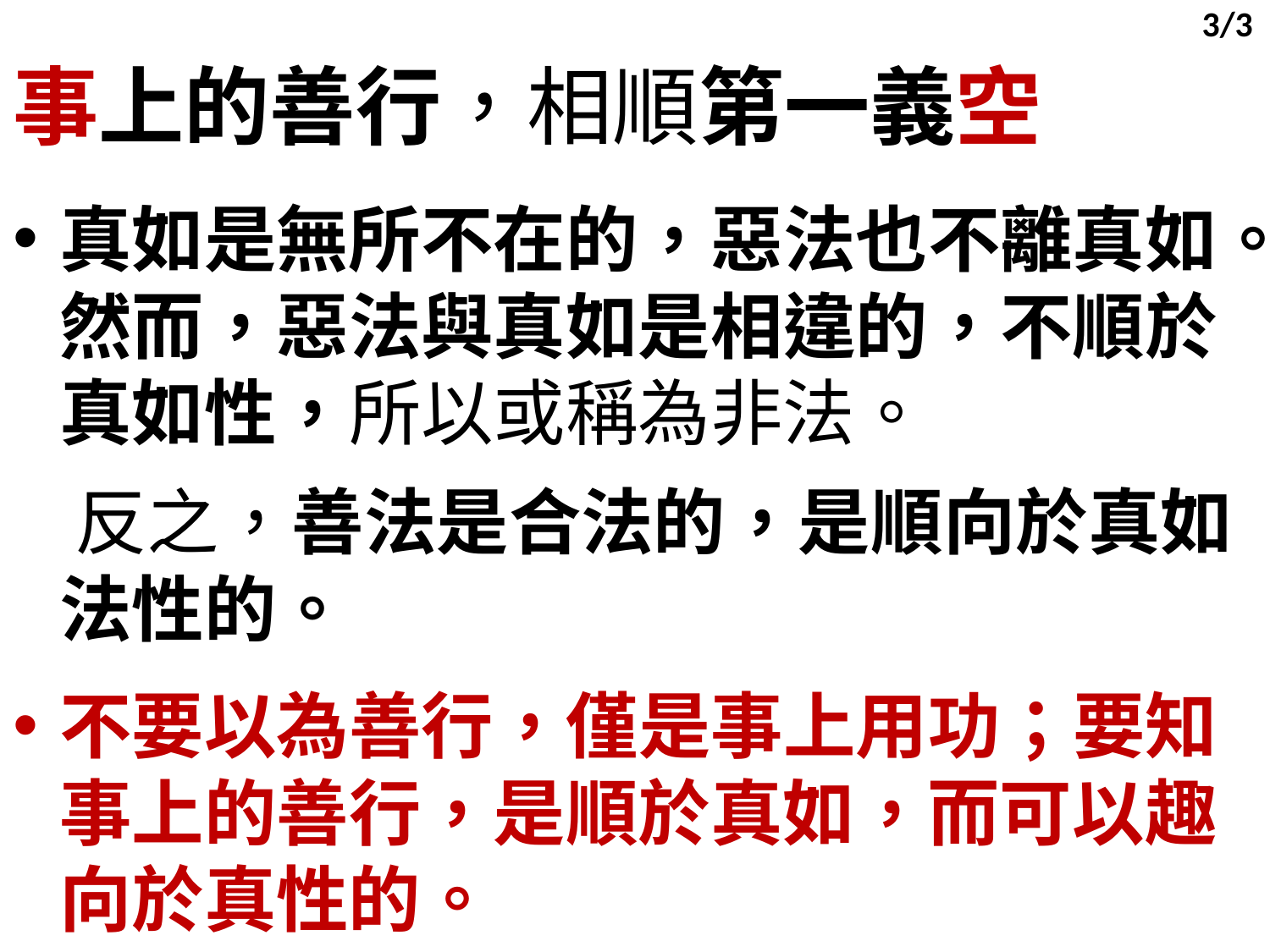

3/3
事上的善行，相順第一義空
真如是無所不在的，惡法也不離真如。然而，惡法與真如是相違的，不順於真如性，所以或稱為非法。
   反之，善法是合法的，是順向於真如法性的。
不要以為善行，僅是事上用功；要知事上的善行，是順於真如，而可以趣向於真性的。